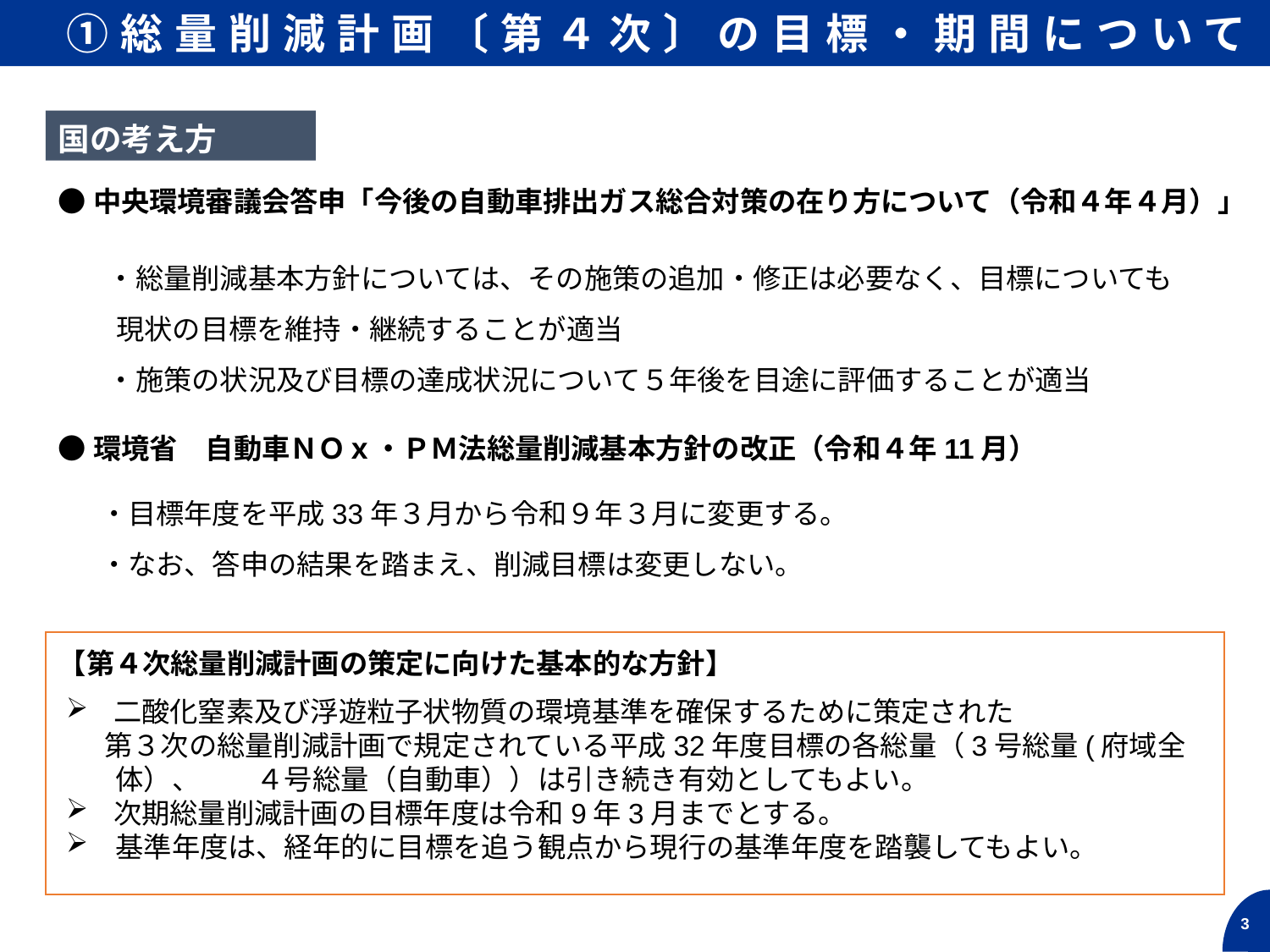

①総量削減計画〔第４次〕の目標・期間について
国の考え方
●中央環境審議会答申「今後の自動車排出ガス総合対策の在り方について（令和４年４月）」
　・総量削減基本方針については、その施策の追加・修正は必要なく、目標についても現状の目標を維持・継続することが適当
　・施策の状況及び目標の達成状況について５年後を目途に評価することが適当
●環境省　自動車ＮＯｘ・ＰＭ法総量削減基本方針の改正（令和４年11月）
・目標年度を平成33年３月から令和９年３月に変更する。
・なお、答申の結果を踏まえ、削減目標は変更しない。

【第４次総量削減計画の策定に向けた基本的な方針】
二酸化窒素及び浮遊粒子状物質の環境基準を確保するために策定された
     第３次の総量削減計画で規定されている平成32年度目標の各総量（3号総量(府域全体）、　　４号総量（自動車））は引き続き有効としてもよい。
次期総量削減計画の目標年度は令和9年3月までとする。
基準年度は、経年的に目標を追う観点から現行の基準年度を踏襲してもよい。